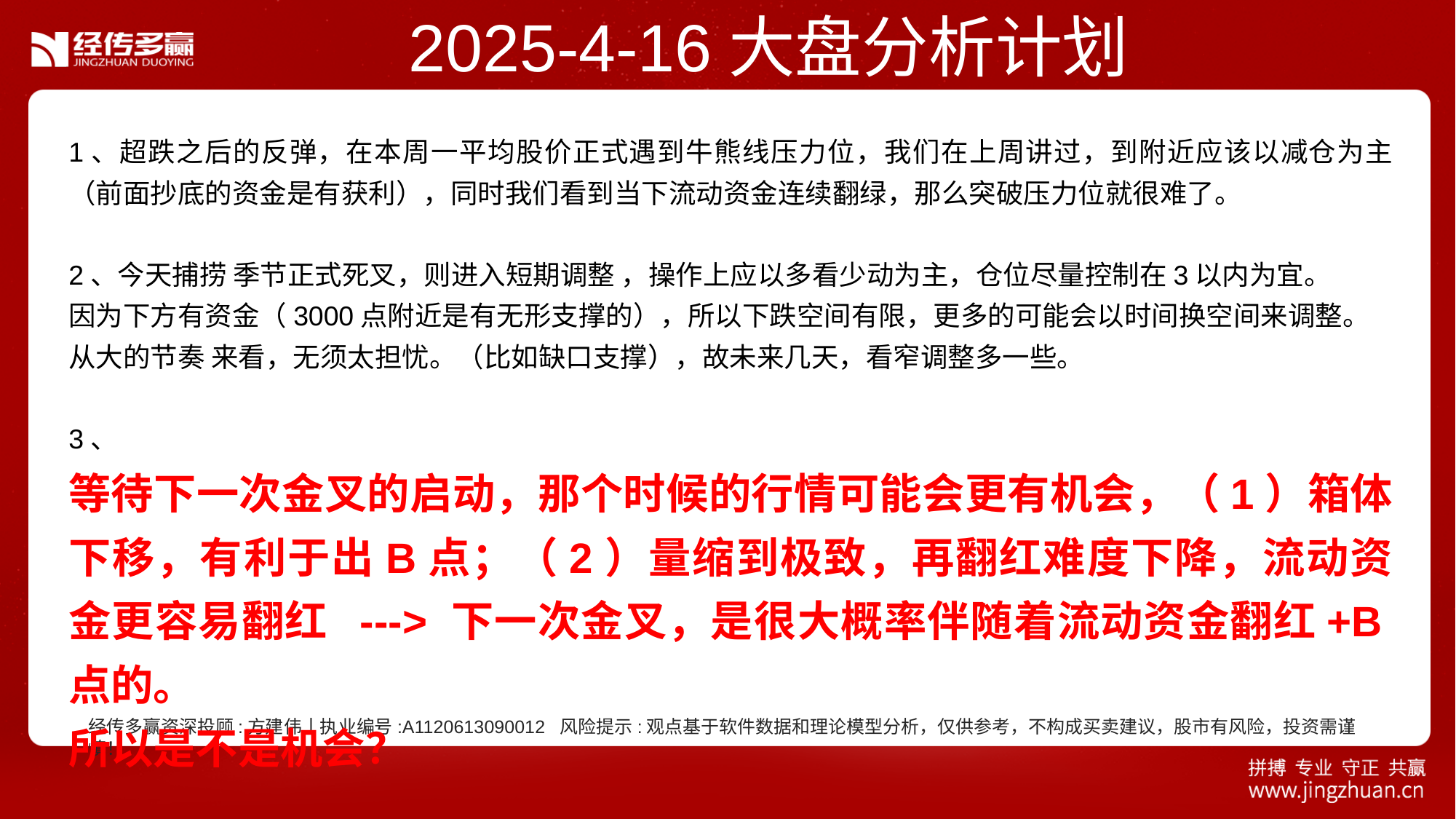

2025-4-16大盘分析计划
1、超跌之后的反弹，在本周一平均股价正式遇到牛熊线压力位，我们在上周讲过，到附近应该以减仓为主（前面抄底的资金是有获利），同时我们看到当下流动资金连续翻绿，那么突破压力位就很难了。

2、今天捕捞 季节正式死叉，则进入短期调整 ，操作上应以多看少动为主，仓位尽量控制在3以内为宜。
因为下方有资金（3000点附近是有无形支撑的），所以下跌空间有限，更多的可能会以时间换空间来调整。
从大的节奏 来看，无须太担忧。（比如缺口支撑），故未来几天，看窄调整多一些。

3、
等待下一次金叉的启动，那个时候的行情可能会更有机会，（1）箱体下移，有利于出B点；（2）量缩到极致，再翻红难度下降，流动资金更容易翻红  ---> 下一次金叉，是很大概率伴随着流动资金翻红+B点的。
所以是不是机会？